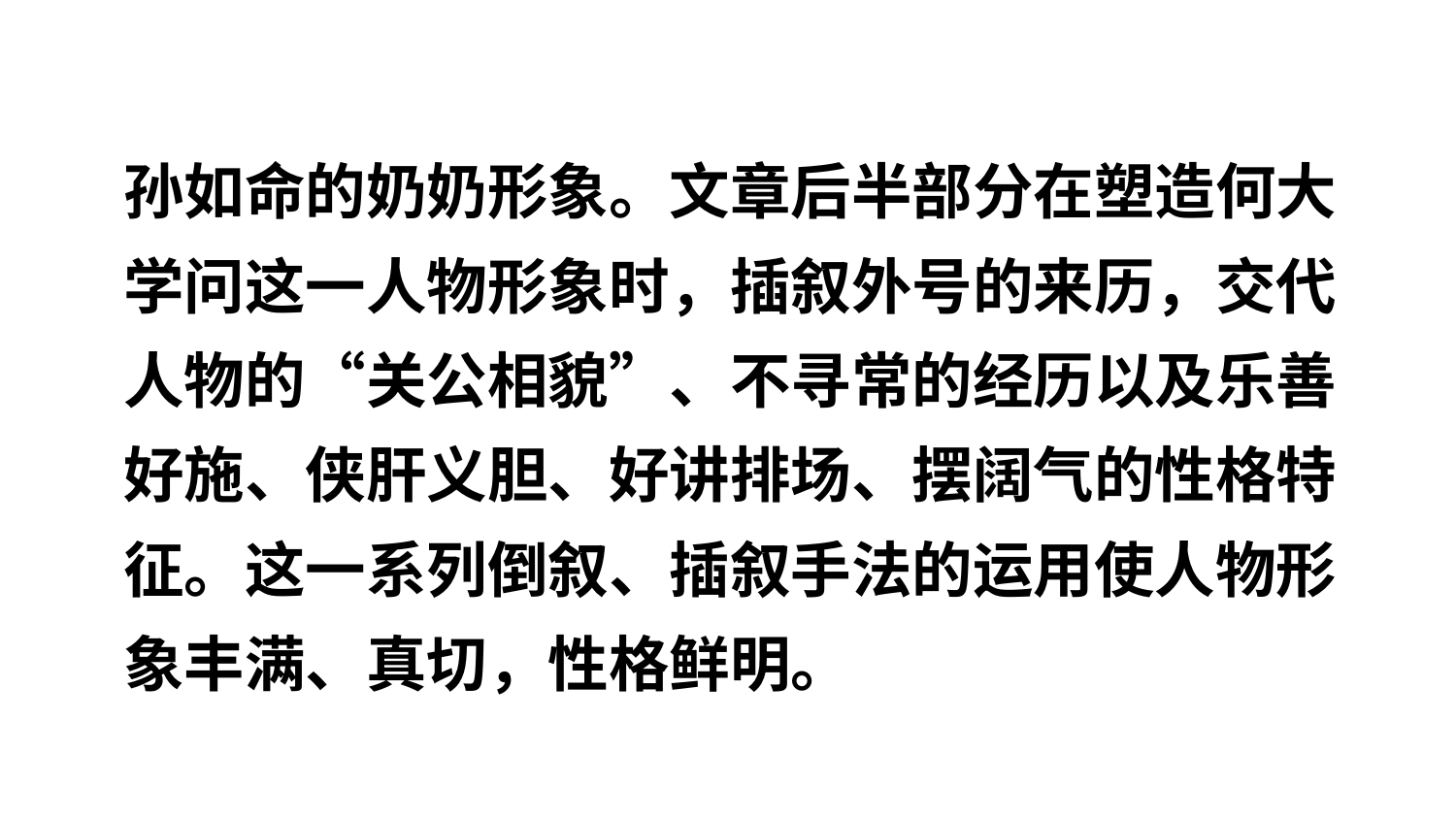

孙如命的奶奶形象。文章后半部分在塑造何大学问这一人物形象时，插叙外号的来历，交代人物的“关公相貌”、不寻常的经历以及乐善好施、侠肝义胆、好讲排场、摆阔气的性格特征。这一系列倒叙、插叙手法的运用使人物形象丰满、真切，性格鲜明。